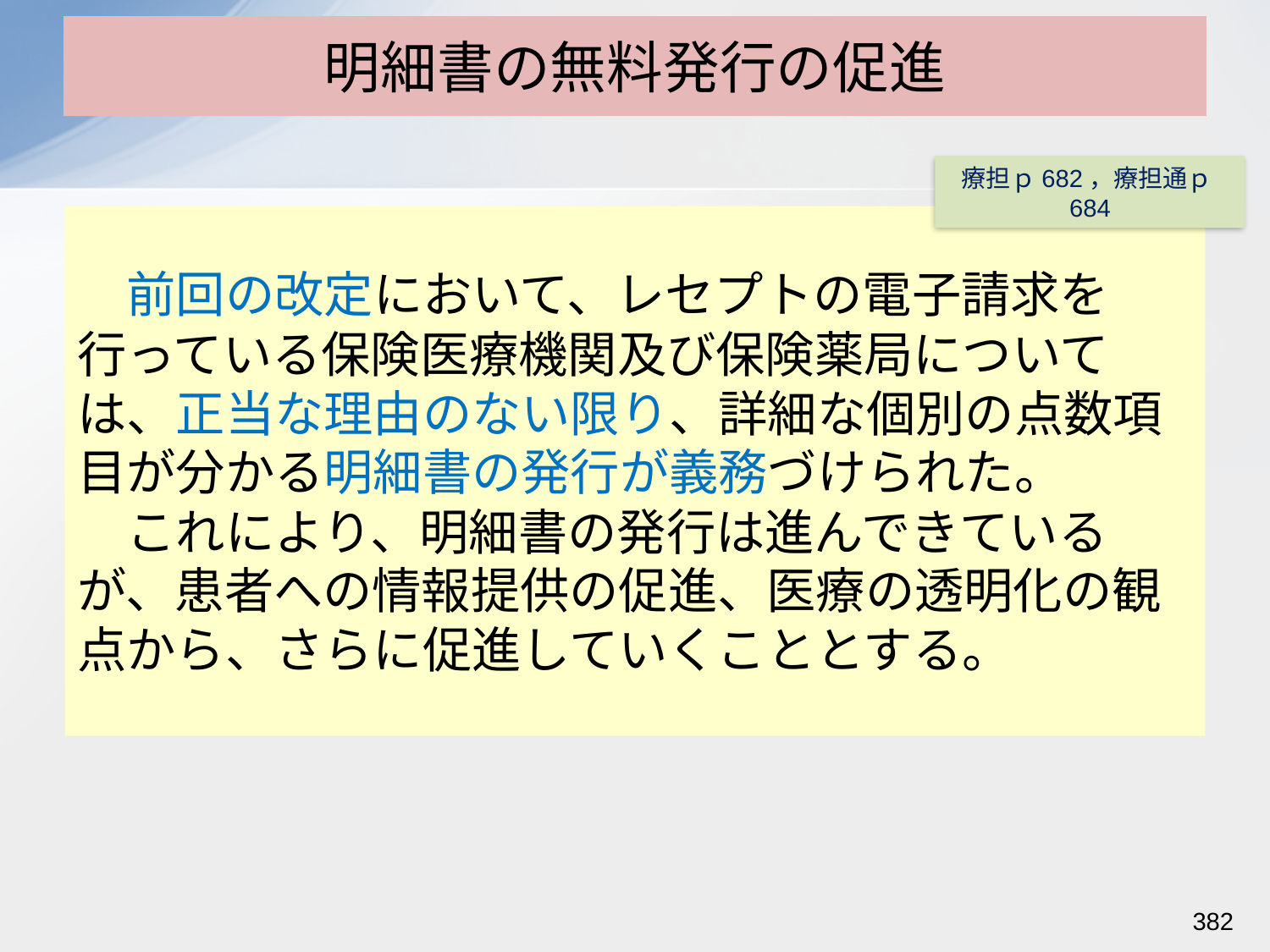

# 明細書の無料発行の促進
療担ｐ682，療担通ｐ684
前回の改定において、レセプトの電子請求を行っている保険医療機関及び保険薬局については、正当な理由のない限り、詳細な個別の点数項目が分かる明細書の発行が義務づけられた。
これにより、明細書の発行は進んできているが、患者への情報提供の促進、医療の透明化の観点から、さらに促進していくこととする。
382